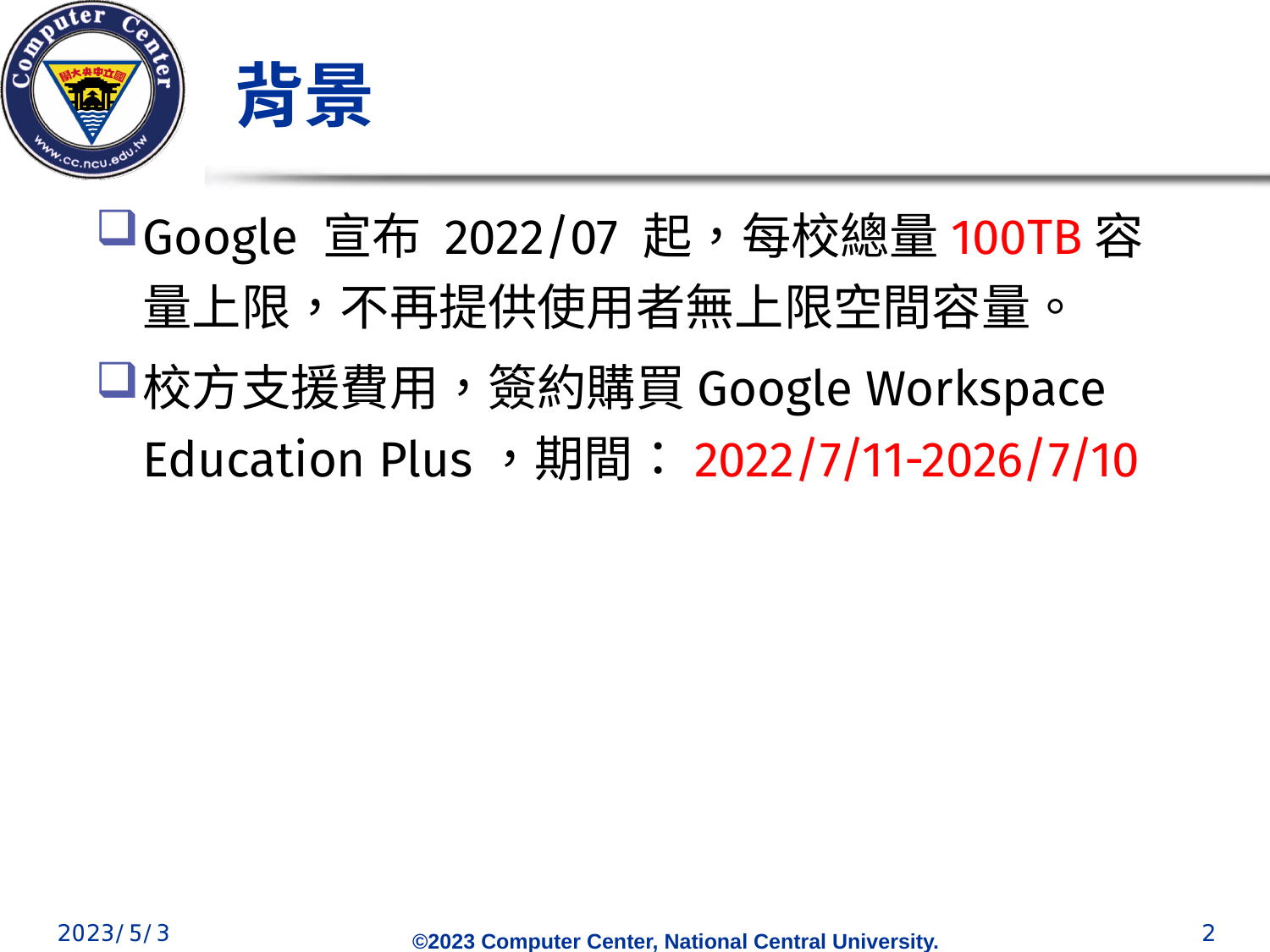

# 背景
Google 宣布 2022/07 起，每校總量100TB容量上限，不再提供使用者無上限空間容量。
校方支援費用，簽約購買Google Workspace Education Plus，期間：2022/7/11-2026/7/10
2023/5/3
2